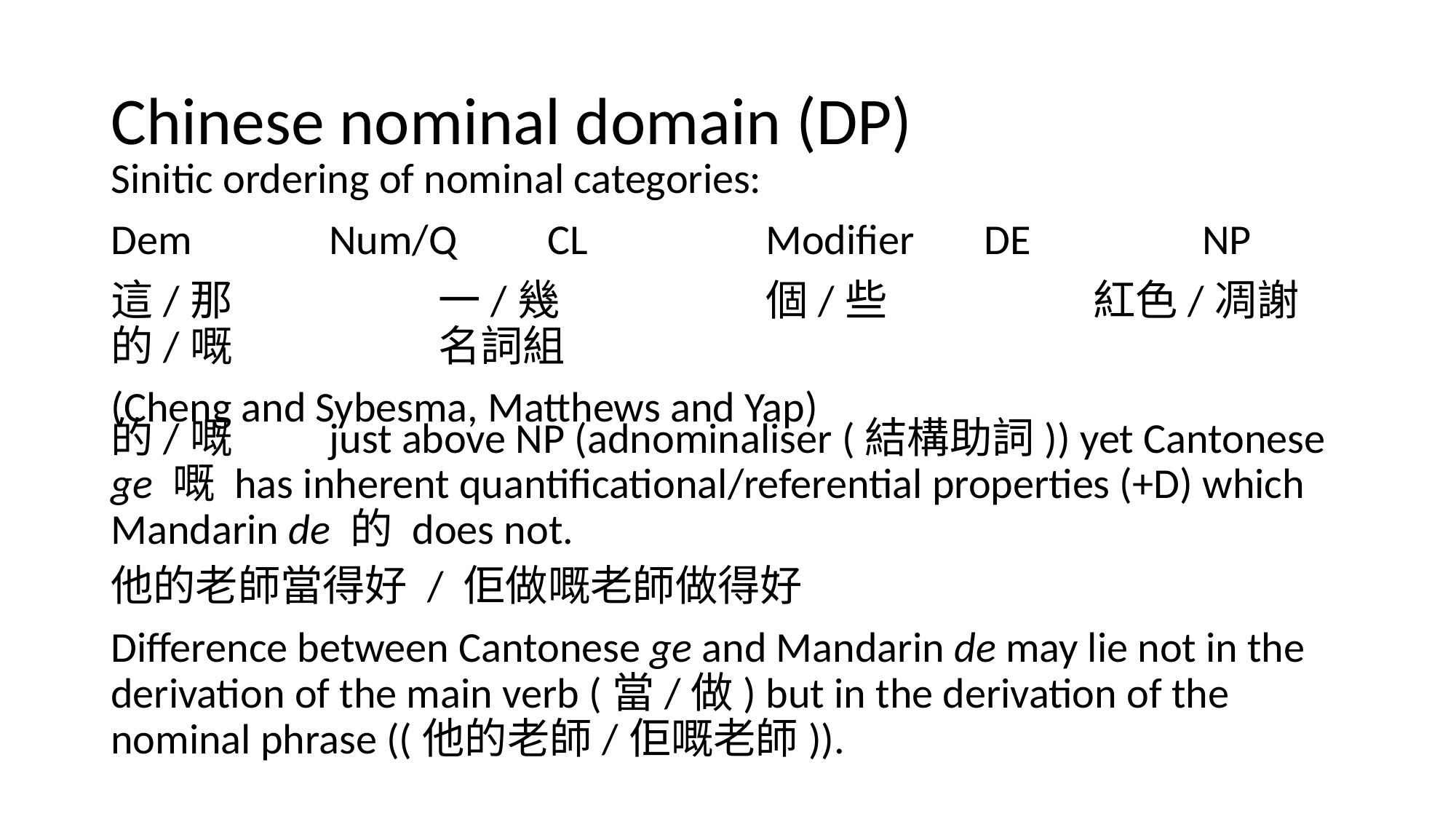

# Chinese nominal domain (DP)
Sinitic ordering of nominal categories:
Dem		Num/Q	CL		Modifier	DE		NP
這/那		一/幾		個/些		紅色/凋謝	的/嘅		名詞組
(Cheng and Sybesma, Matthews and Yap)
的/嘅	just above NP (adnominaliser (結構助詞)) yet Cantonese ge 嘅 has inherent quantificational/referential properties (+D) which Mandarin de 的 does not.
他的老師當得好 / 佢做嘅老師做得好
Difference between Cantonese ge and Mandarin de may lie not in the derivation of the main verb (當/做) but in the derivation of the nominal phrase ((他的老師/佢嘅老師)).